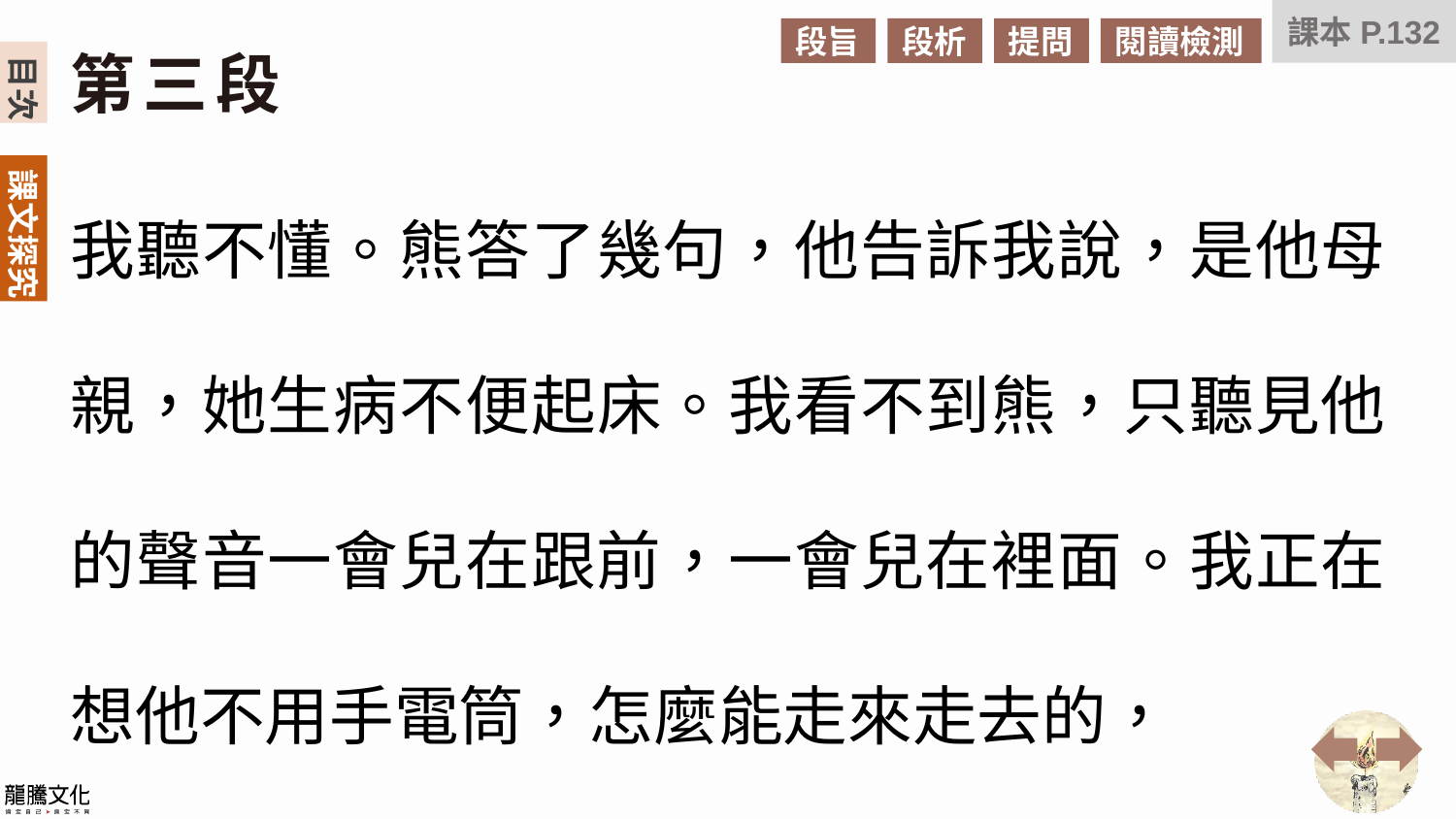

課本P.132
段旨
段析
提問
閱讀檢測
第三段
我聽不懂。熊答了幾句，他告訴我說，是他母親，她生病不便起床。我看不到熊，只聽見他的聲音一會兒在跟前，一會兒在裡面。我正在想他不用手電筒，怎麼能走來走去的，